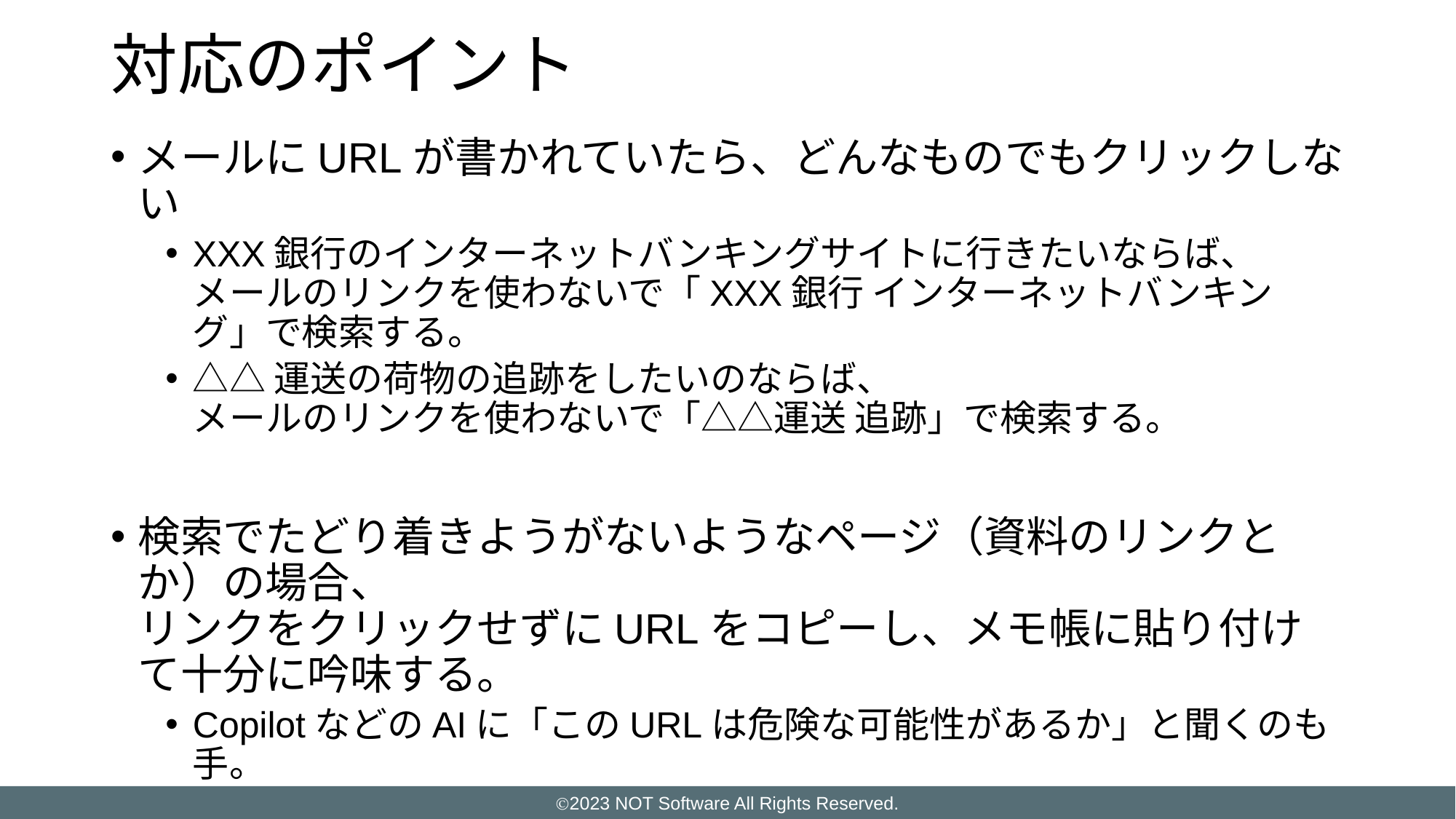

# 対応のポイント
メールにURLが書かれていたら、どんなものでもクリックしない
XXX銀行のインターネットバンキングサイトに行きたいならば、
メールのリンクを使わないで「XXX銀行 インターネットバンキング」で検索する。
△△運送の荷物の追跡をしたいのならば、
メールのリンクを使わないで「△△運送 追跡」で検索する。

検索でたどり着きようがないようなページ（資料のリンクとか）の場合、
リンクをクリックせずにURLをコピーし、メモ帳に貼り付けて十分に吟味する。
CopilotなどのAIに「このURLは危険な可能性があるか」と聞くのも手。

新しい手口は、きっと今日も誕生している。疑うのをベーシックに！